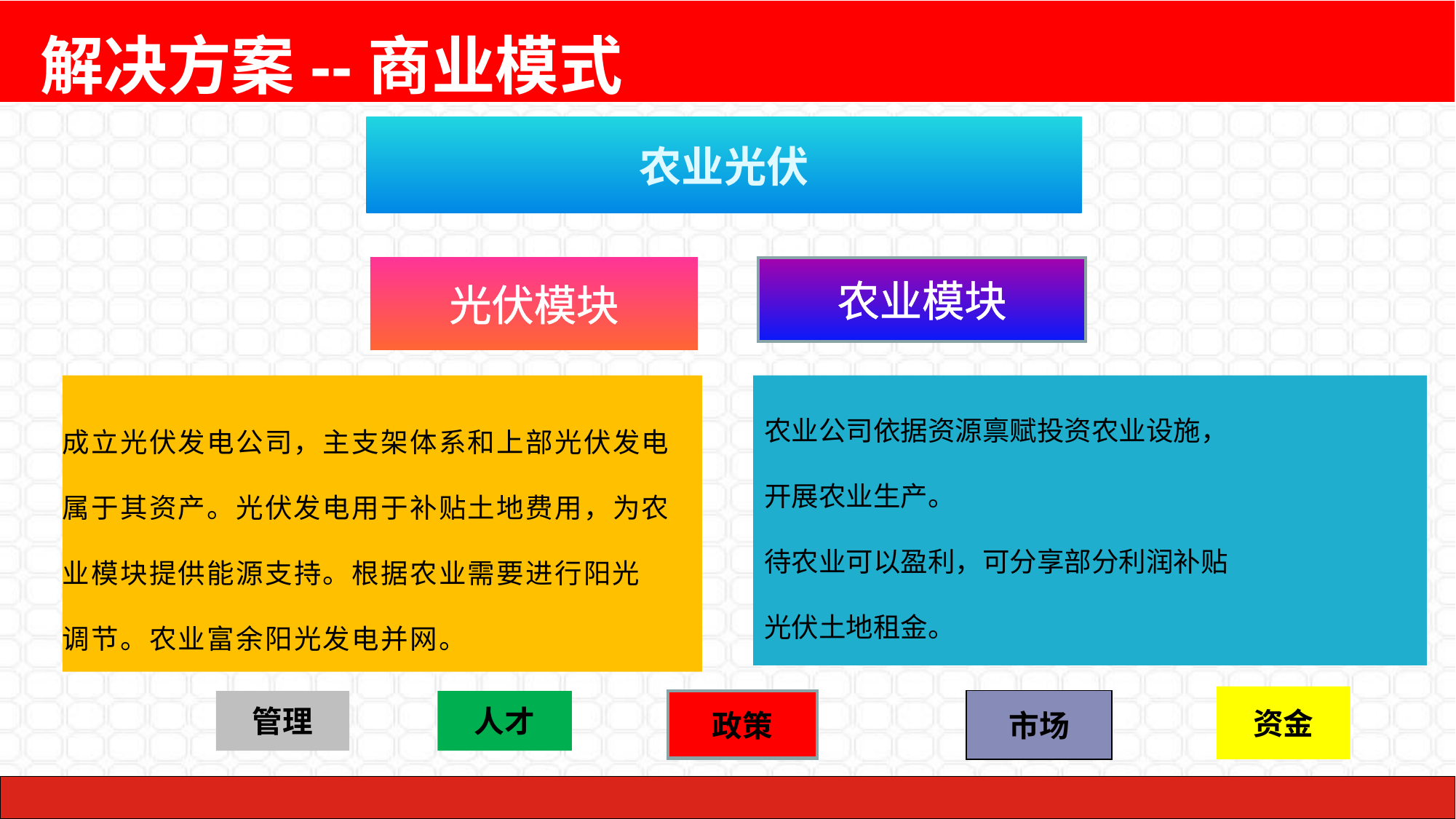

解决方案--商业模式

农业光伏

光伏模块

农业模块

成立光伏发电公司，主支架体系和上部光伏发电
属于其资产。光伏发电用于补贴土地费用，为农
业模块提供能源支持。根据农业需要进行阳光
调节。农业富余阳光发电并网。
农业公司依据资源禀赋投资农业设施，
开展农业生产。
待农业可以盈利，可分享部分利润补贴
光伏土地租金。

资金
市场
管理
人才
政策